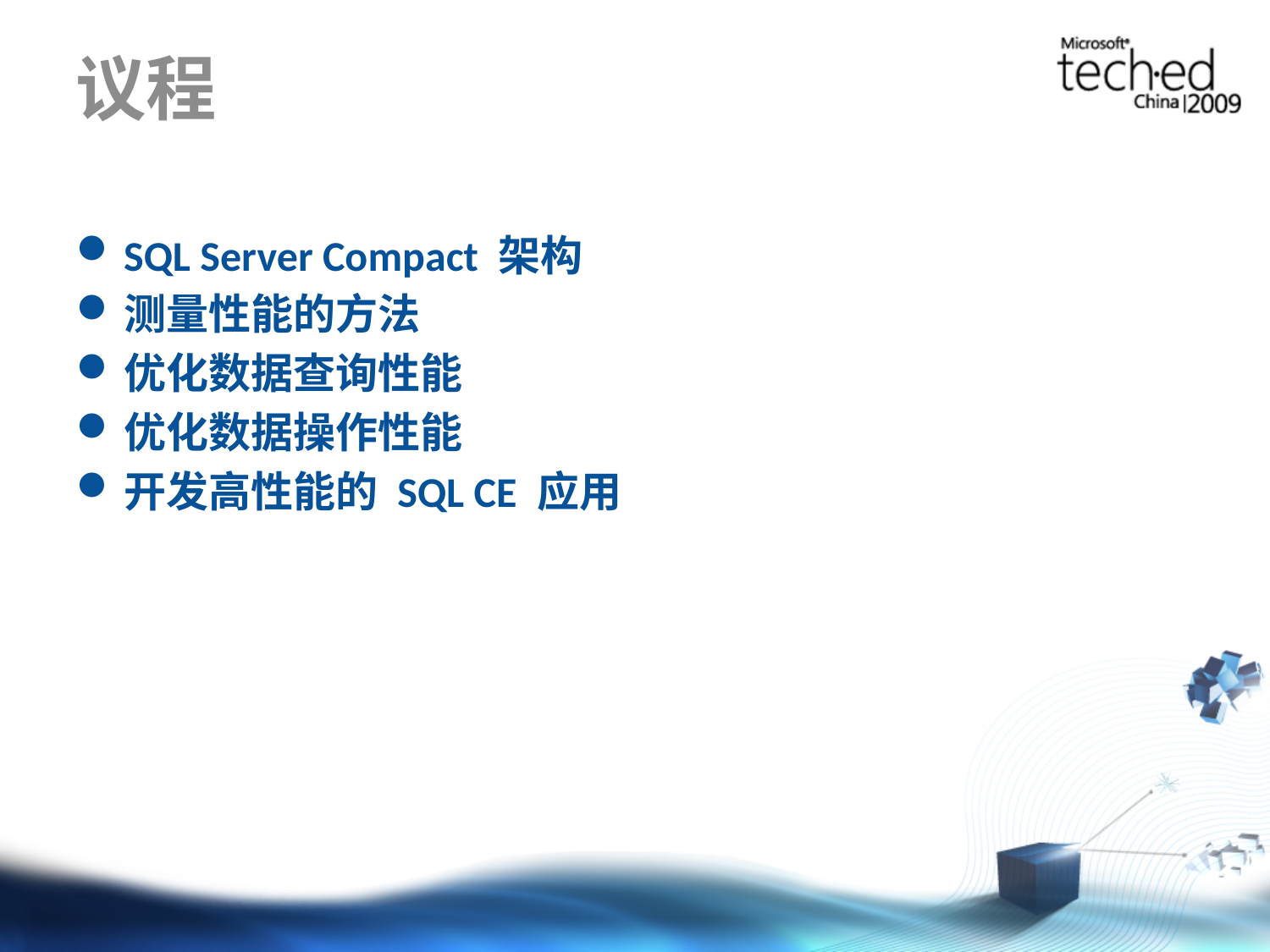

# 议程
SQL Server Compact 架构
测量性能的方法
优化数据查询性能
优化数据操作性能
开发高性能的 SQL CE 应用